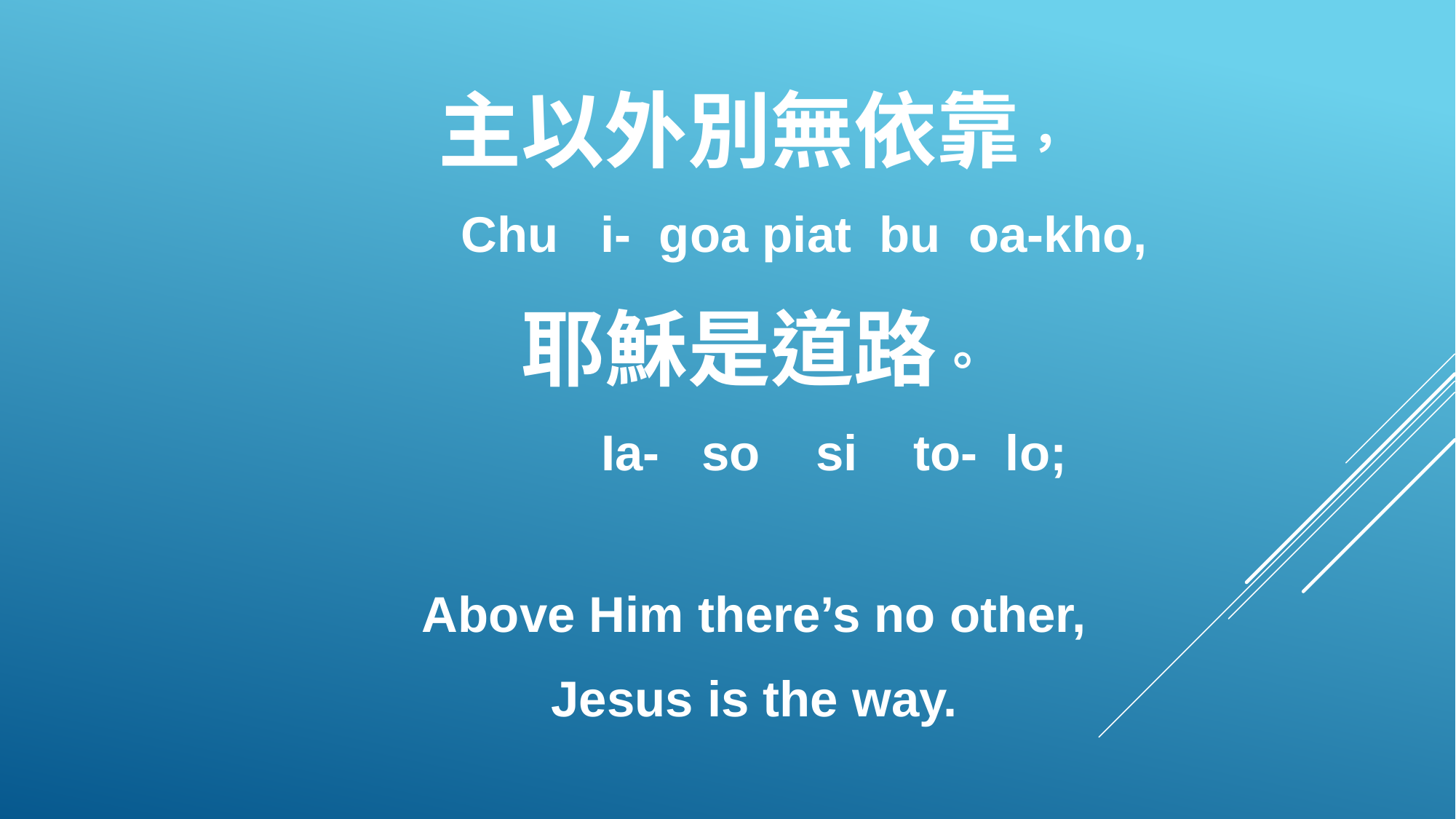

主以外別無依靠，
                    Chu   i-  goa piat  bu  oa-kho,
耶穌是道路。
                              Ia-   so    si    to-  lo;

Above Him there’s no other,
Jesus is the way.